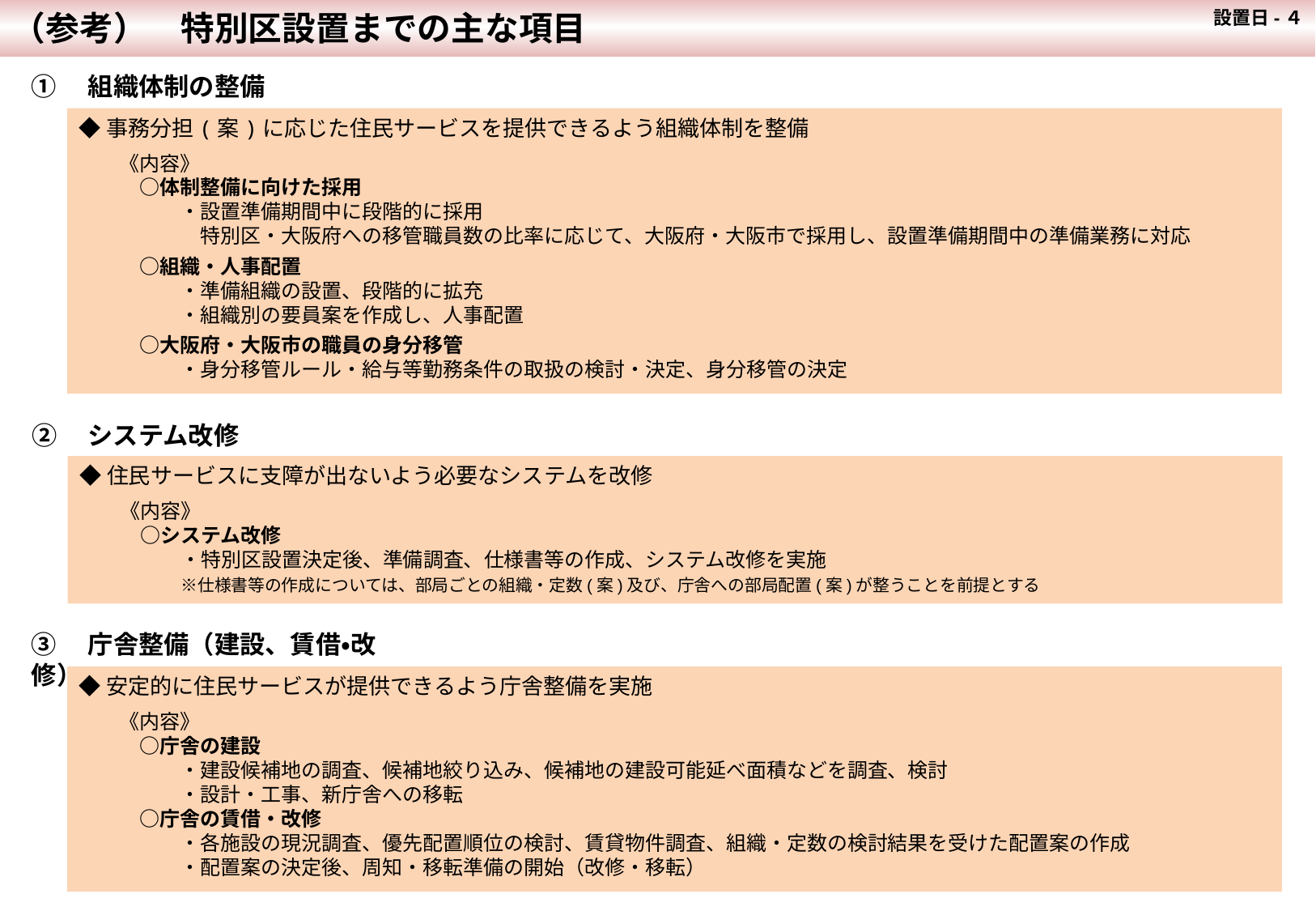

（参考）　特別区設置までの主な項目
 設置日-４

①　組織体制の整備
◆事務分担(案)に応じた住民サービスを提供できるよう組織体制を整備

　　《内容》
　　　○体制整備に向けた採用
　　　　　・設置準備期間中に段階的に採用
　　　　　　特別区・大阪府への移管職員数の比率に応じて、大阪府・大阪市で採用し、設置準備期間中の準備業務に対応

　　　○組織・人事配置
　　　　　・準備組織の設置、段階的に拡充
　　　　　・組織別の要員案を作成し、人事配置

　　　○大阪府・大阪市の職員の身分移管
　　　　　・身分移管ルール・給与等勤務条件の取扱の検討・決定、身分移管の決定

②　システム改修

◆住民サービスに支障が出ないよう必要なシステムを改修

　　《内容》
　　　○システム改修
　　　　　・特別区設置決定後、準備調査、仕様書等の作成、システム改修を実施
　　　　　※仕様書等の作成については、部局ごとの組織・定数(案)及び、庁舎への部局配置(案)が整うことを前提とする

③　庁舎整備（建設、賃借・改修）

◆安定的に住民サービスが提供できるよう庁舎整備を実施

　　《内容》
　　　○庁舎の建設
　　　　　・建設候補地の調査、候補地絞り込み、候補地の建設可能延べ面積などを調査、検討
　　　　　・設計・工事、新庁舎への移転
　　　○庁舎の賃借・改修
　　　　　・各施設の現況調査、優先配置順位の検討、賃貸物件調査、組織・定数の検討結果を受けた配置案の作成
　　　　　・配置案の決定後、周知・移転準備の開始（改修・移転）